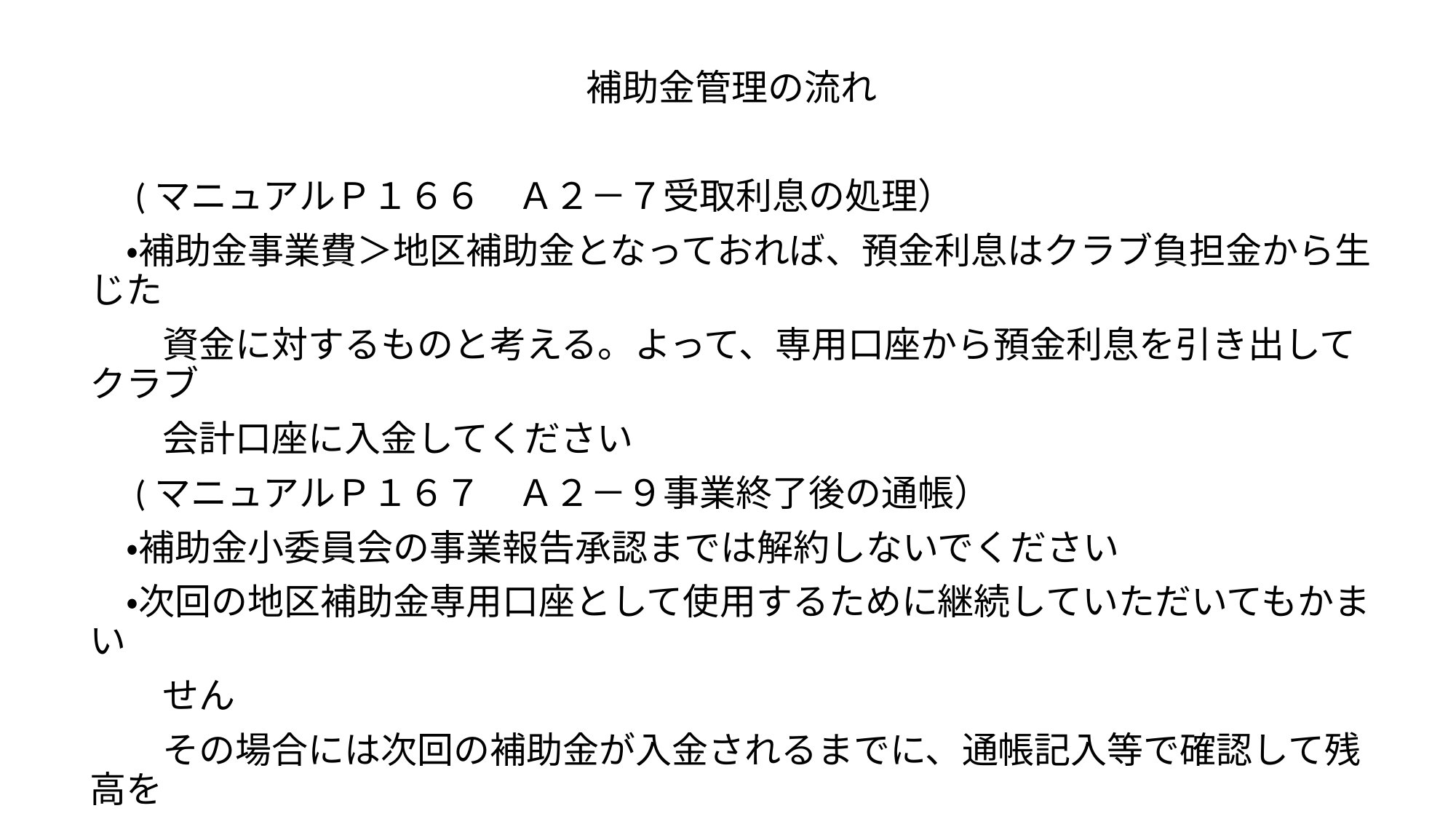

補助金管理の流れ

　(マニュアルＰ１６６　Ａ２－７受取利息の処理）
　・補助金事業費＞地区補助金となっておれば、預金利息はクラブ負担金から生じた
　　資金に対するものと考える。よって、専用口座から預金利息を引き出してクラブ
　　会計口座に入金してください
　(マニュアルＰ１６７　Ａ２－９事業終了後の通帳）
　・補助金小委員会の事業報告承認までは解約しないでください
　・次回の地区補助金専用口座として使用するために継続していただいてもかまい
　　せん
　　その場合には次回の補助金が入金されるまでに、通帳記入等で確認して残高を
　　ゼロにしてください